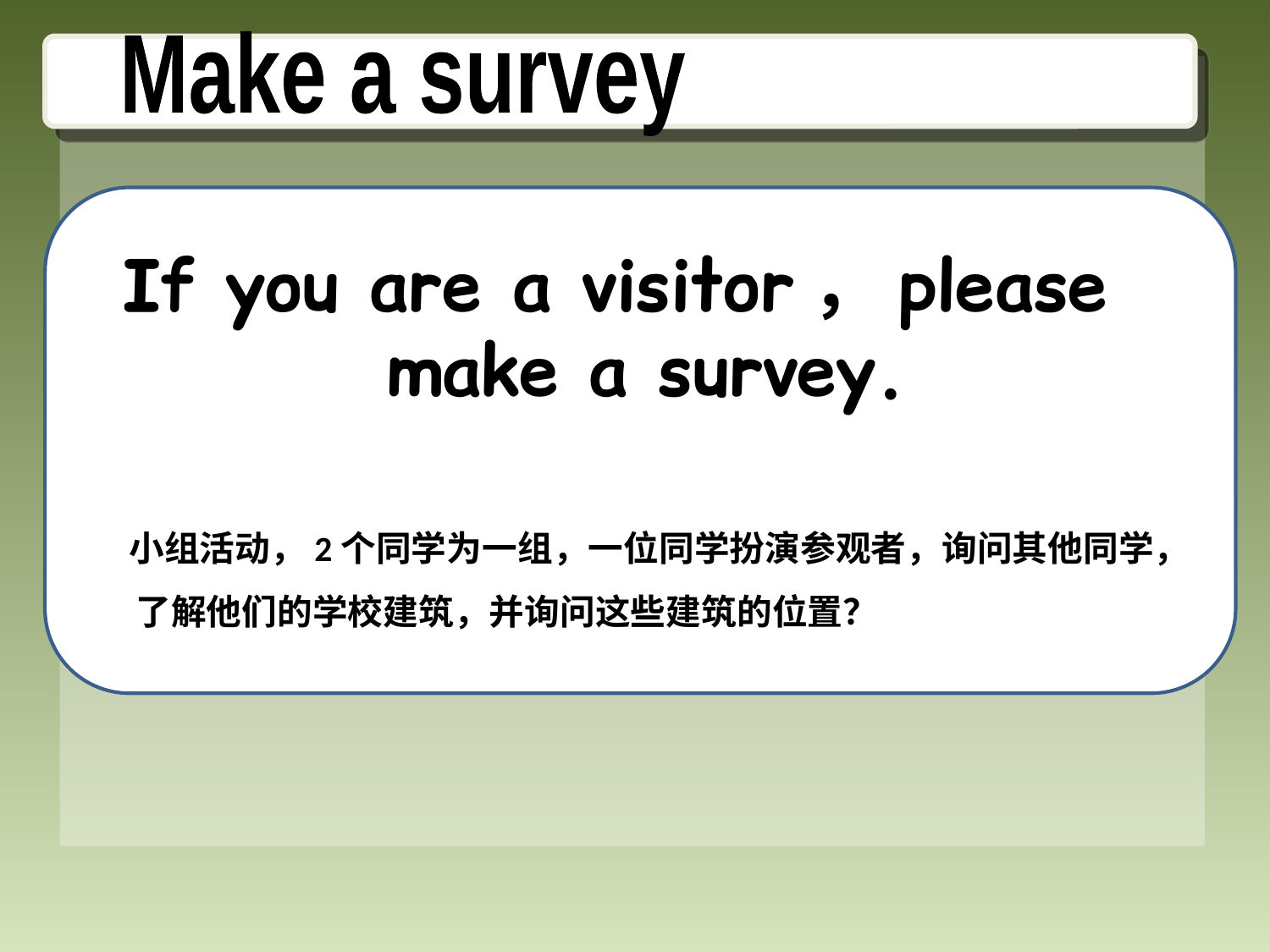

Make a survey

If you are a visitor，please make a survey.
      小组活动，2个同学为一组，一位同学扮演参观者，询问其他同学，了解他们的学校建筑，并询问这些建筑的位置？